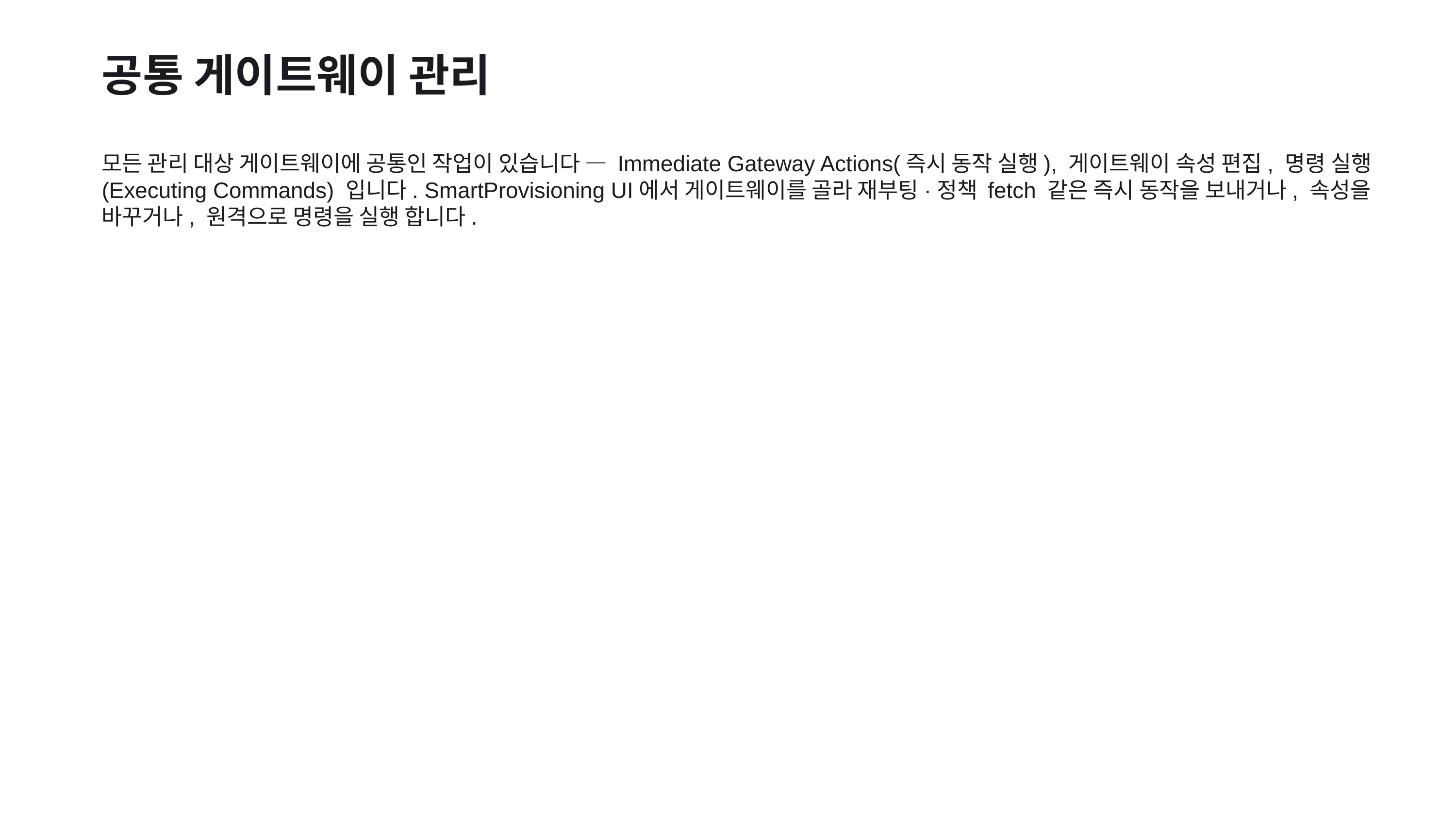

공통 게이트웨이 관리
모든 관리 대상 게이트웨이에 공통인 작업이 있습니다 — Immediate Gateway Actions(즉시 동작 실행), 게이트웨이 속성 편집, 명령 실행(Executing Commands) 입니다. SmartProvisioning UI에서 게이트웨이를 골라 재부팅·정책 fetch 같은 즉시 동작을 보내거나, 속성을 바꾸거나, 원격으로 명령을 실행 합니다.